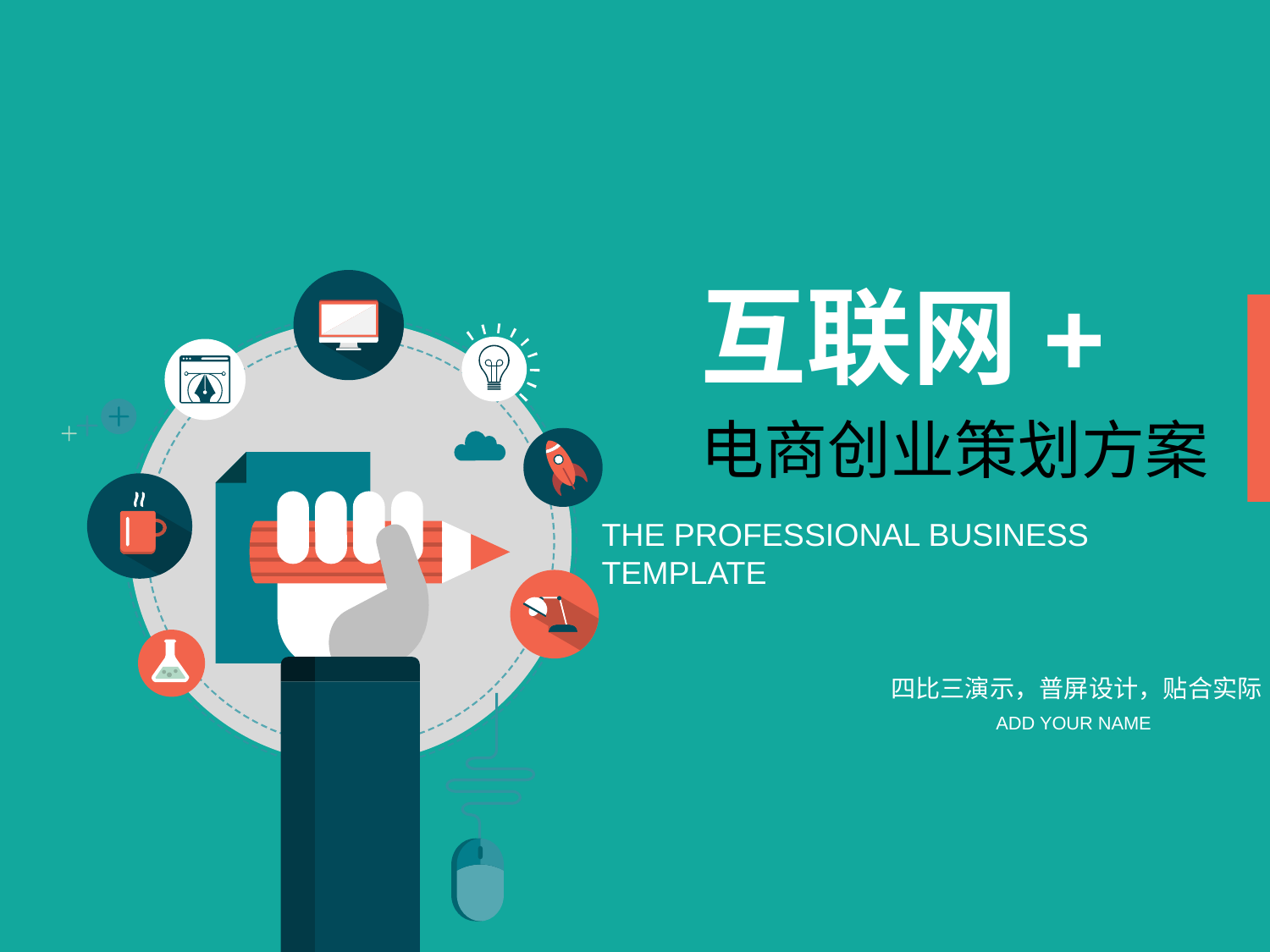

互联网+

电商创业策划方案
THE PROFESSIONAL BUSINESS TEMPLATE
四比三演示，普屏设计，贴合实际
ADD YOUR NAME